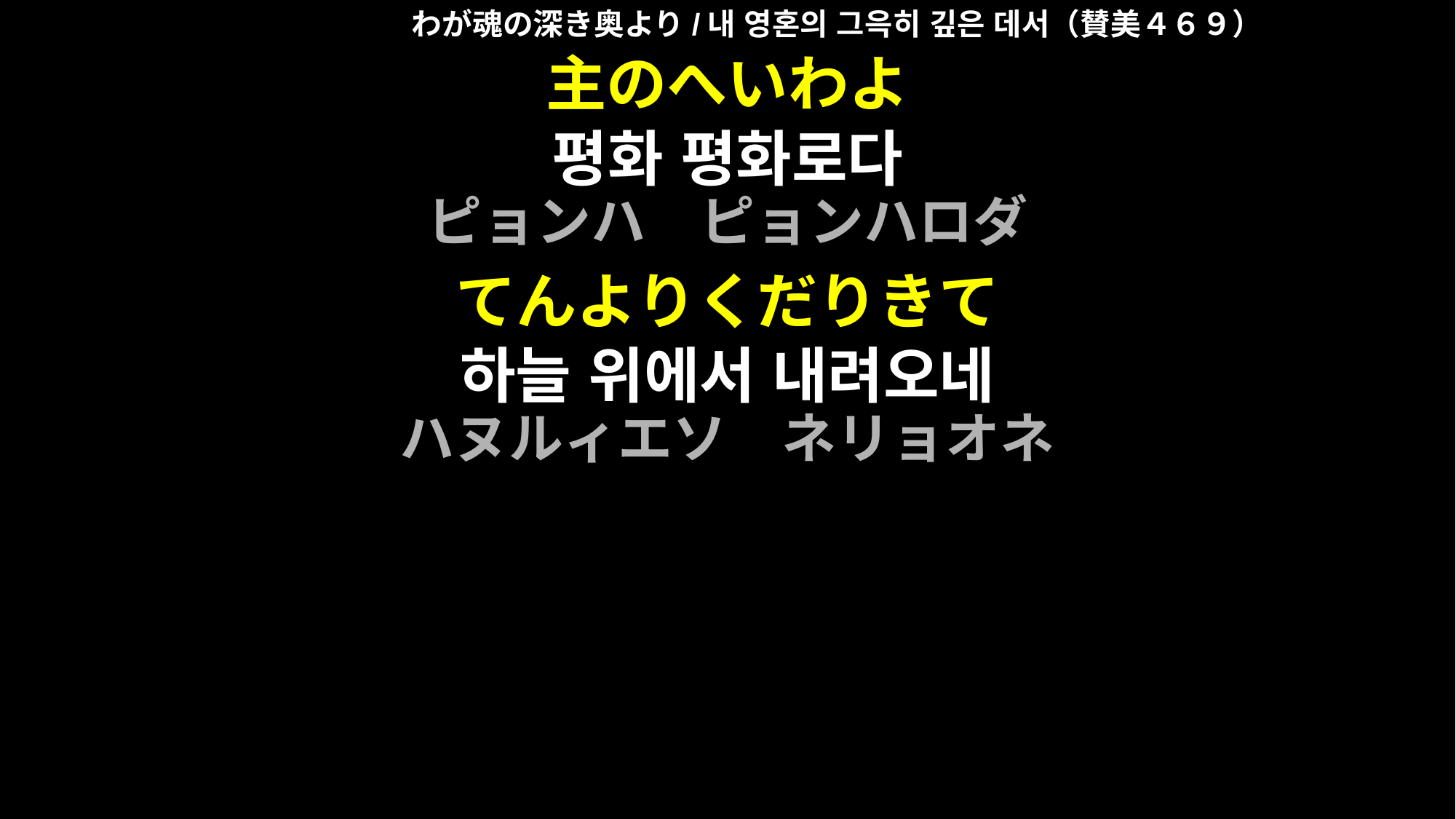

わが魂の深き奥より/내 영혼의 그윽히 깊은 데서（賛美４６９）
主のへいわよ
평화 평화로다
ピョンハ　ピョンハロダ
てんよりくだりきて
하늘 위에서 내려오네
ハヌルィエソ　ネリョオネ
わが魂の深き奥より/내 영혼의 그윽히 깊은 데서